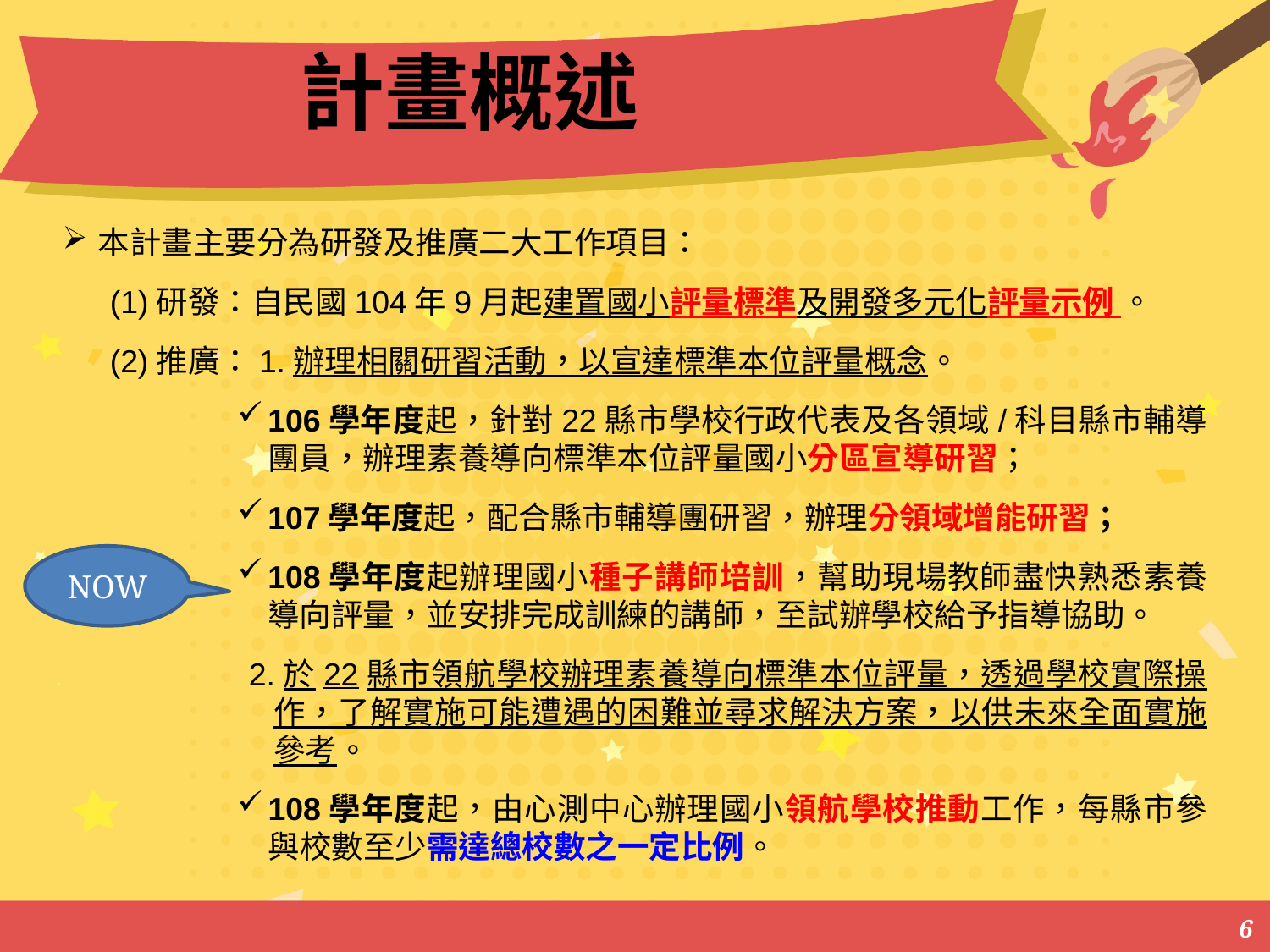

# 計畫概述
本計畫主要分為研發及推廣二大工作項目：
(1)研發：自民國104年9月起建置國小評量標準及開發多元化評量示例 。
(2)推廣：1.辦理相關研習活動，以宣達標準本位評量概念。
106學年度起，針對22縣市學校行政代表及各領域/科目縣市輔導團員，辦理素養導向標準本位評量國小分區宣導研習；
107學年度起，配合縣市輔導團研習，辦理分領域增能研習；
108學年度起辦理國小種子講師培訓，幫助現場教師盡快熟悉素養導向評量，並安排完成訓練的講師，至試辦學校給予指導協助。
2.於22縣市領航學校辦理素養導向標準本位評量，透過學校實際操作，了解實施可能遭遇的困難並尋求解決方案，以供未來全面實施參考。
108學年度起，由心測中心辦理國小領航學校推動工作，每縣市參與校數至少需達總校數之一定比例。
NOW
6